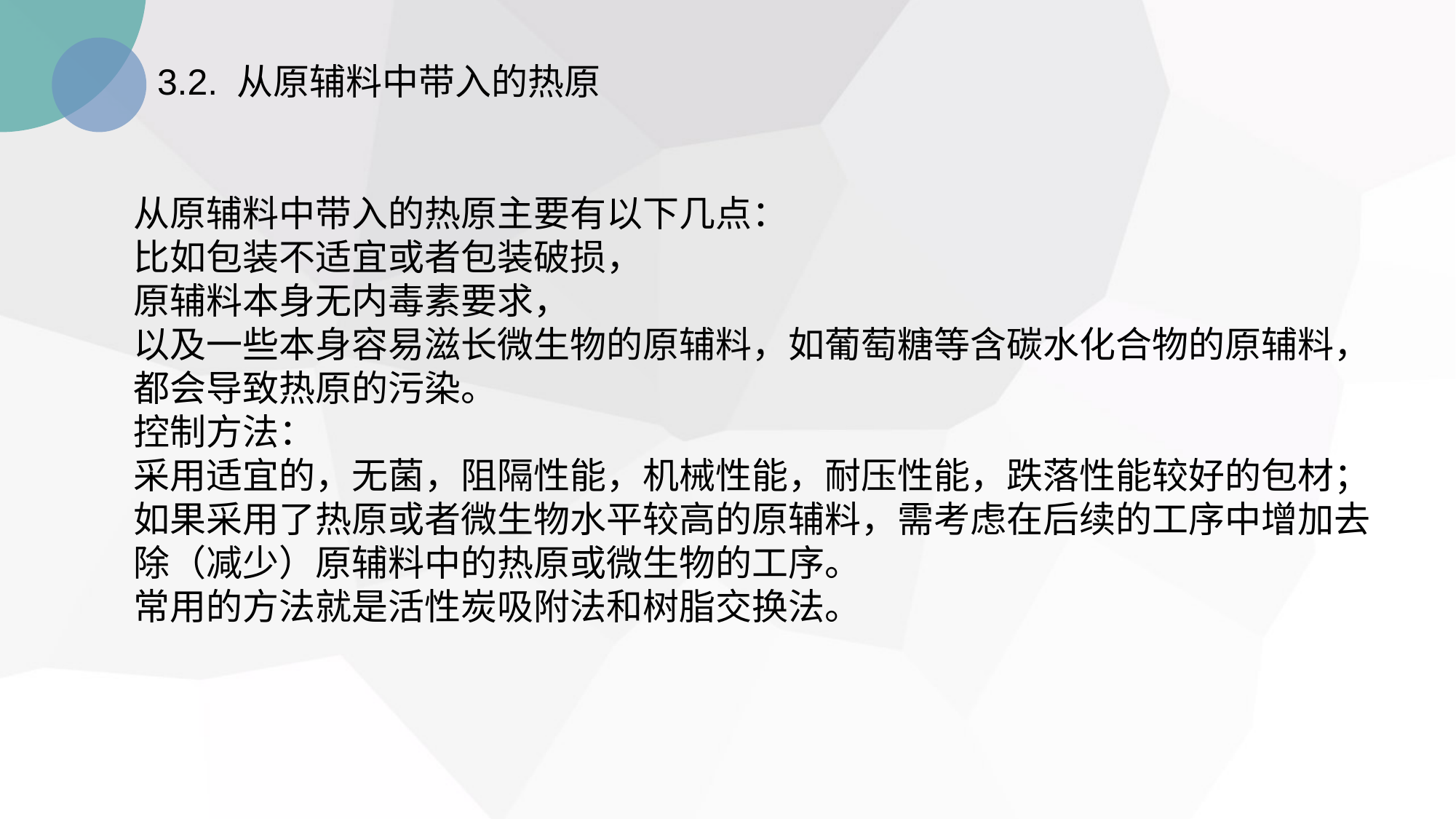

3.2. 从原辅料中带入的热原
从原辅料中带入的热原主要有以下几点：
比如包装不适宜或者包装破损，
原辅料本身无内毒素要求，
以及一些本身容易滋长微生物的原辅料，如葡萄糖等含碳水化合物的原辅料，
都会导致热原的污染。
控制方法：
采用适宜的，无菌，阻隔性能，机械性能，耐压性能，跌落性能较好的包材；
如果采用了热原或者微生物水平较高的原辅料，需考虑在后续的工序中增加去除（减少）原辅料中的热原或微生物的工序。
常用的方法就是活性炭吸附法和树脂交换法。